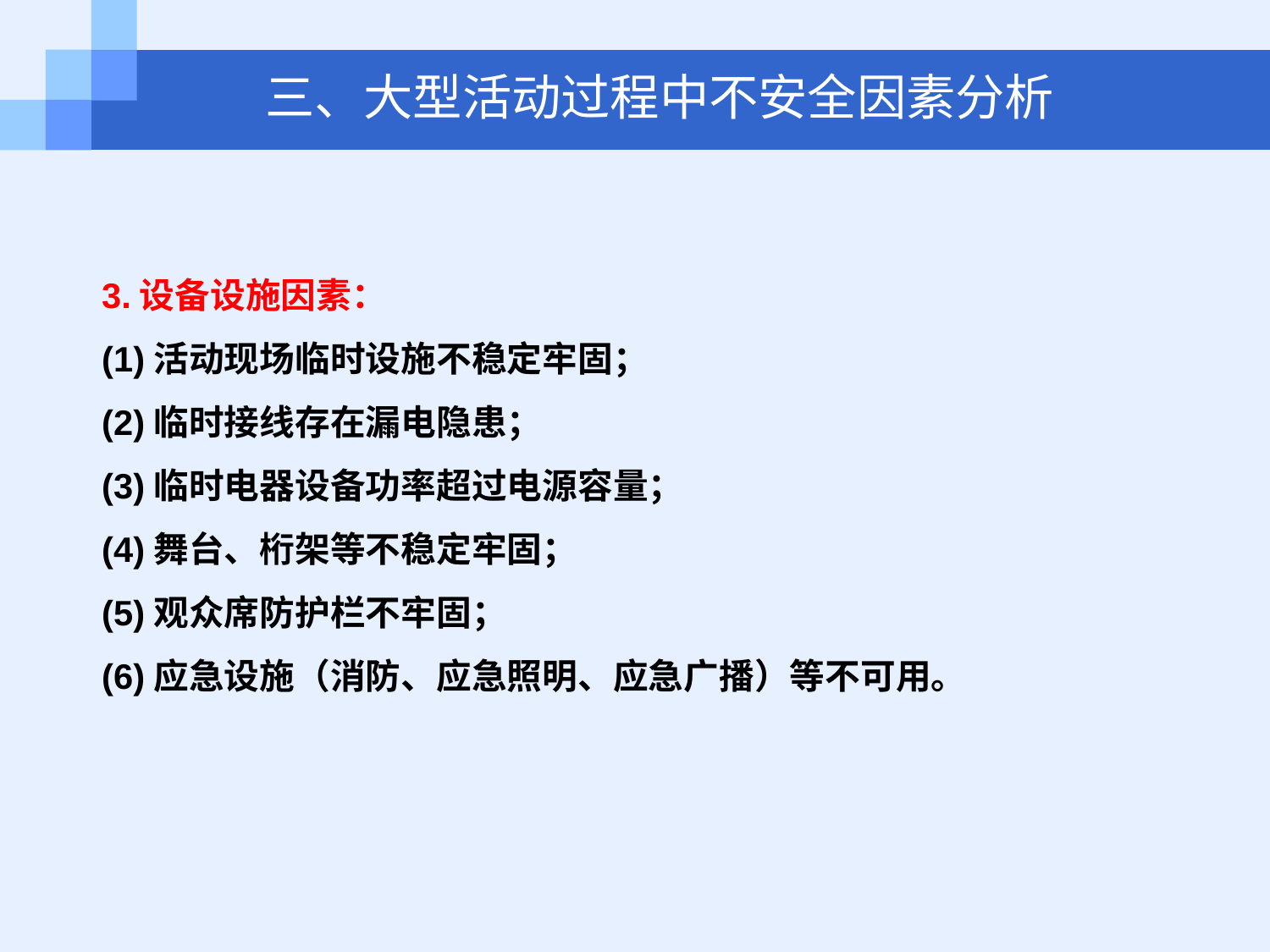

三、大型活动过程中不安全因素分析
3.设备设施因素：
(1)活动现场临时设施不稳定牢固；
(2)临时接线存在漏电隐患；
(3)临时电器设备功率超过电源容量；
(4)舞台、桁架等不稳定牢固；
(5)观众席防护栏不牢固；
(6)应急设施（消防、应急照明、应急广播）等不可用。